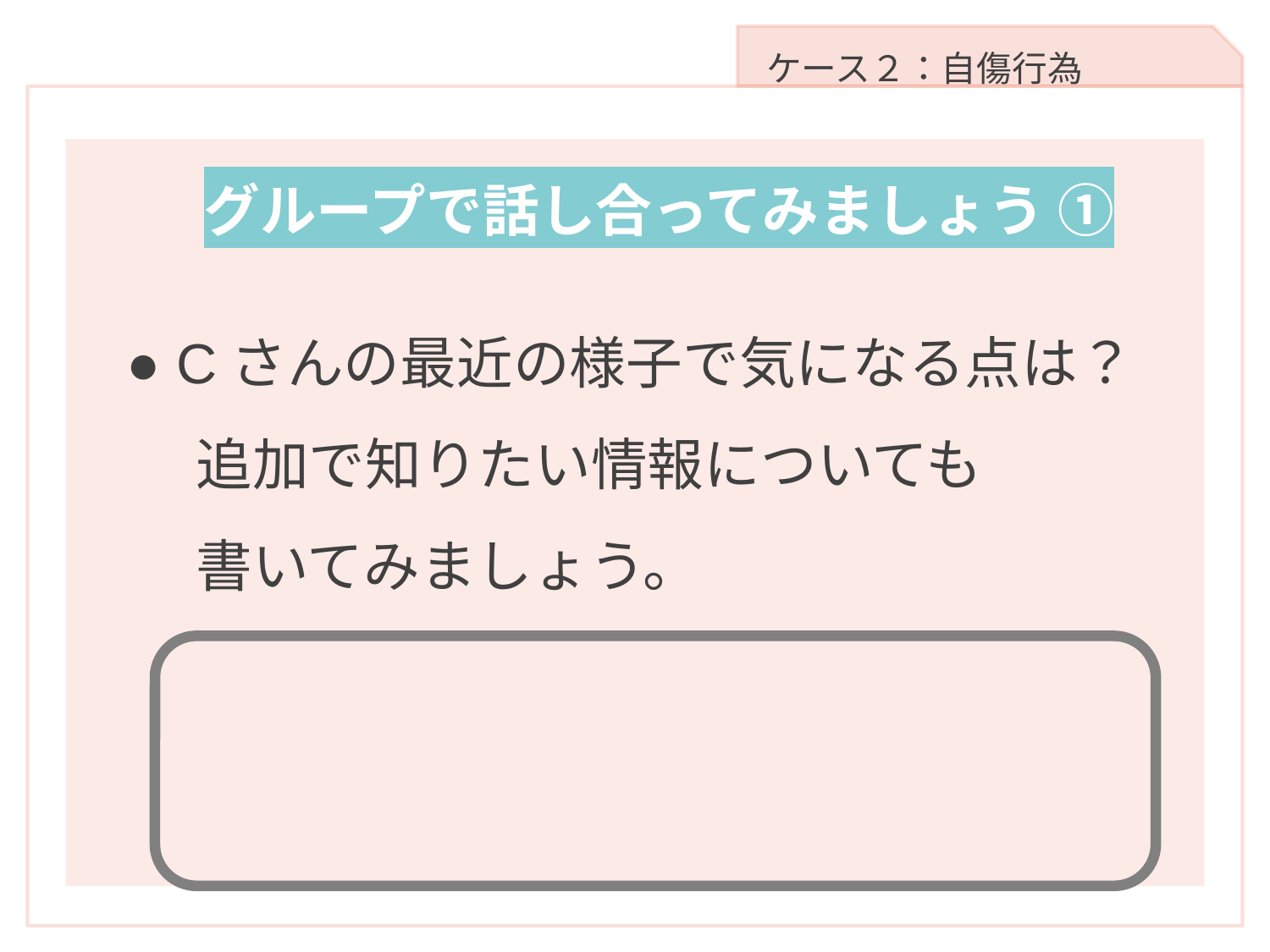

グループで話し合ってみましょう ①

● Cさんの最近の様子で気になる点は？
　 追加で知りたい情報についても
　 書いてみましょう。
 ケース２：自傷行為